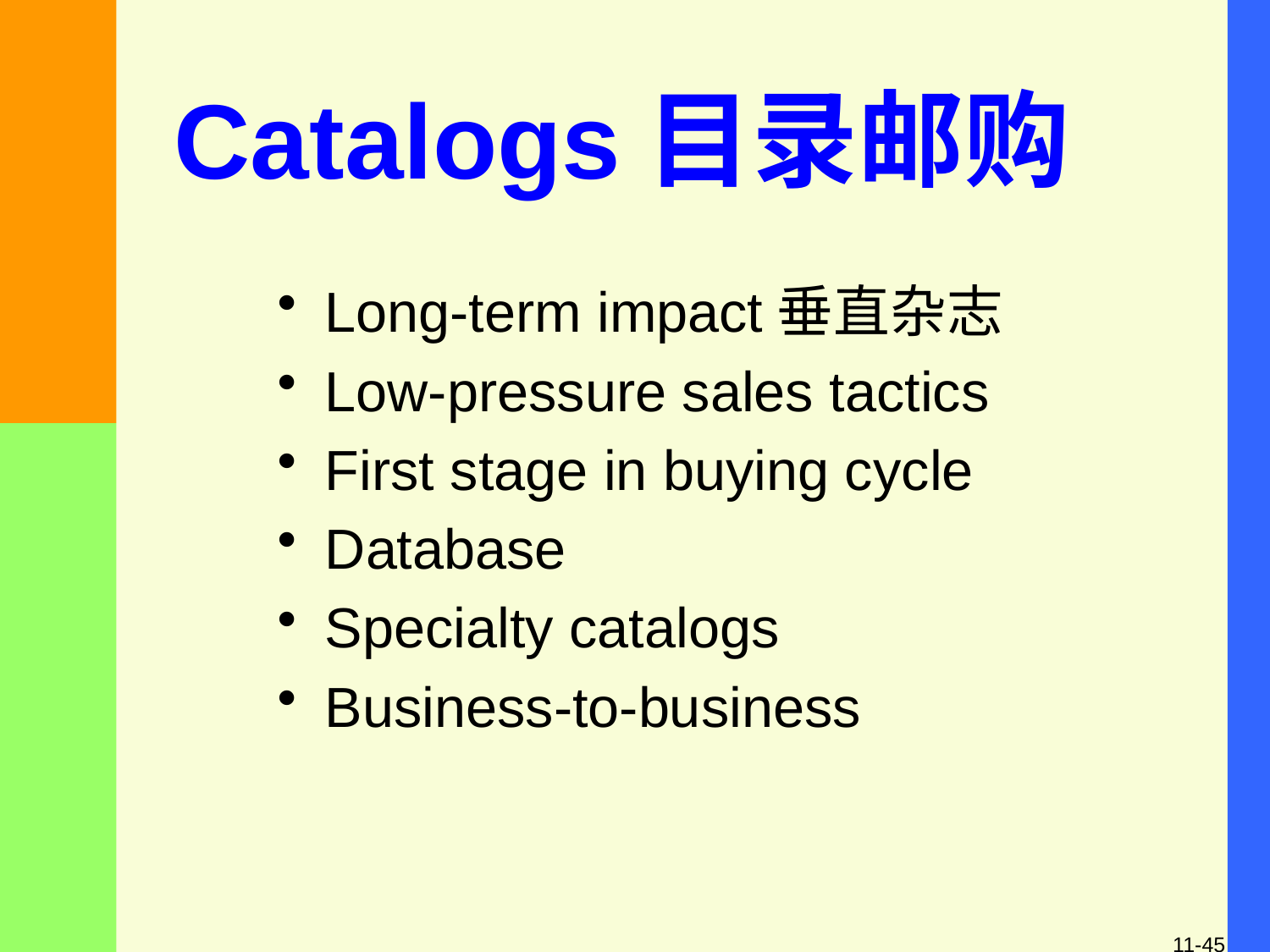

# Catalogs目录邮购
Long-term impact垂直杂志
Low-pressure sales tactics
First stage in buying cycle
Database
Specialty catalogs
Business-to-business

11-45